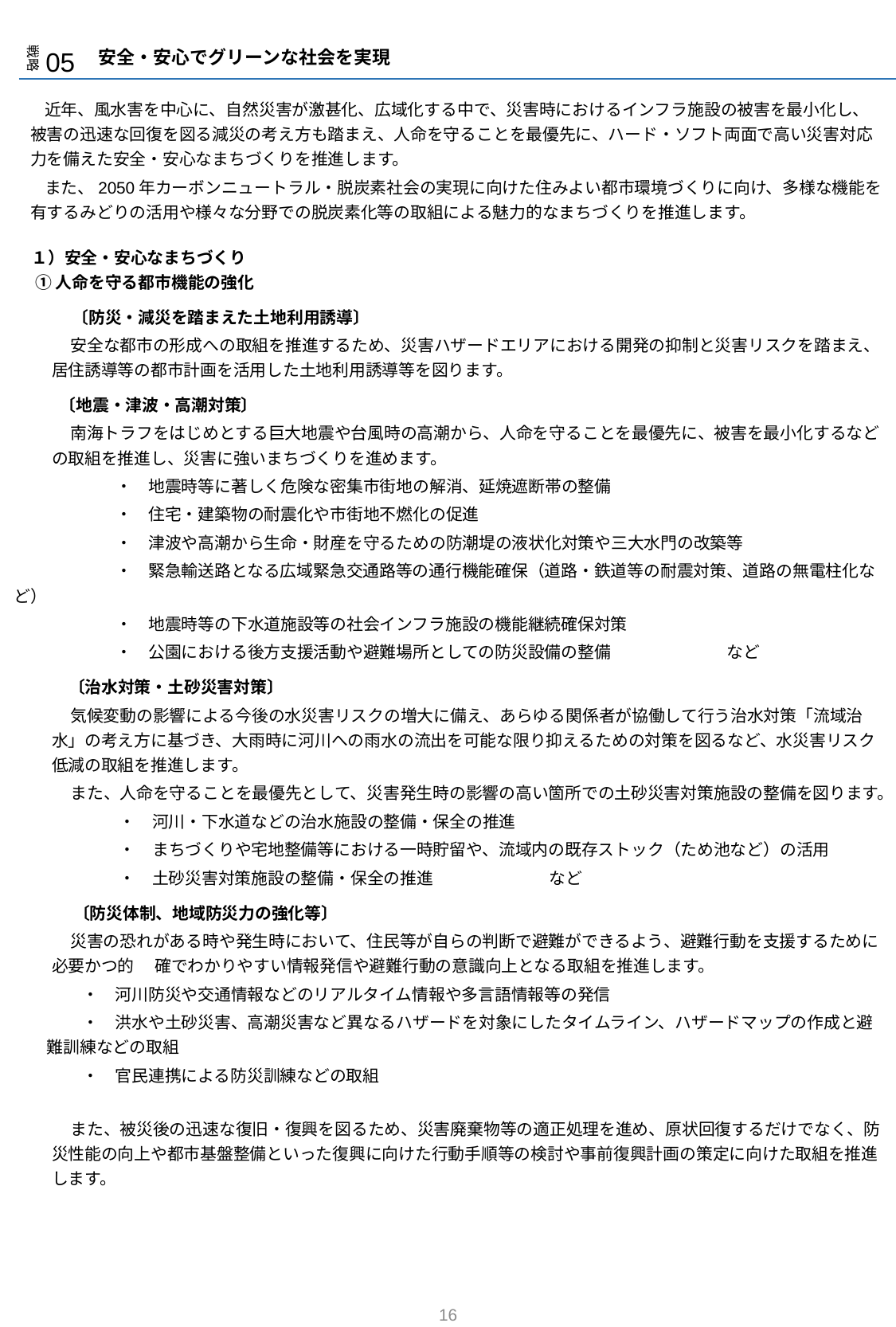

戦略
05
　安全・安心でグリーンな社会を実現
近年、風水害を中心に、自然災害が激甚化、広域化する中で、災害時におけるインフラ施設の被害を最小化し、被害の迅速な回復を図る減災の考え方も踏まえ、人命を守ることを最優先に、ハード・ソフト両面で高い災害対応力を備えた安全・安心なまちづくりを推進します。
また、2050年カーボンニュートラル・脱炭素社会の実現に向けた住みよい都市環境づくりに向け、多様な機能を有するみどりの活用や様々な分野での脱炭素化等の取組による魅力的なまちづくりを推進します。
１）安全・安心なまちづくり
 ①人命を守る都市機能の強化
　　  〔防災・減災を踏まえた土地利用誘導〕
安全な都市の形成への取組を推進するため、災害ハザードエリアにおける開発の抑制と災害リスクを踏まえ、居住誘導等の都市計画を活用した土地利用誘導等を図ります。
      〔地震・津波・高潮対策〕
南海トラフをはじめとする巨大地震や台風時の高潮から、人命を守ることを最優先に、被害を最小化するなどの取組を推進し、災害に強いまちづくりを進めます。
　　　　　・　地震時等に著しく危険な密集市街地の解消、延焼遮断帯の整備
　　　　　・　住宅・建築物の耐震化や市街地不燃化の促進
　　　　　・　津波や高潮から生命・財産を守るための防潮堤の液状化対策や三大水門の改築等
　　　　　・　緊急輸送路となる広域緊急交通路等の通行機能確保（道路・鉄道等の耐震対策、道路の無電柱化など）
　　　　　・　地震時等の下水道施設等の社会インフラ施設の機能継続確保対策
　　　　　・　公園における後方支援活動や避難場所としての防災設備の整備　　　　　　　など
 　   〔治水対策・土砂災害対策〕
気候変動の影響による今後の水災害リスクの増大に備え、あらゆる関係者が協働して行う治水対策「流域治水」の考え方に基づき、大雨時に河川への雨水の流出を可能な限り抑えるための対策を図るなど、水災害リスク低減の取組を推進します。
また、人命を守ることを最優先として、災害発生時の影響の高い箇所での土砂災害対策施設の整備を図ります。
　　　　　 ・　河川・下水道などの治水施設の整備・保全の推進
　　　　　 ・　まちづくりや宅地整備等における一時貯留や、流域内の既存ストック（ため池など）の活用
　　　　　 ・　土砂災害対策施設の整備・保全の推進　　　　　　　など
　　  〔防災体制、地域防災力の強化等〕
災害の恐れがある時や発生時において、住民等が自らの判断で避難ができるよう、避難行動を支援するために必要かつ的　 確でわかりやすい情報発信や避難行動の意識向上となる取組を推進します。
　・　河川防災や交通情報などのリアルタイム情報や多言語情報等の発信
　・　洪水や土砂災害、高潮災害など異なるハザードを対象にしたタイムライン、ハザードマップの作成と避難訓練などの取組
　・　官民連携による防災訓練などの取組
また、被災後の迅速な復旧・復興を図るため、災害廃棄物等の適正処理を進め、原状回復するだけでなく、防災性能の向上や都市基盤整備といった復興に向けた行動手順等の検討や事前復興計画の策定に向けた取組を推進します。

16